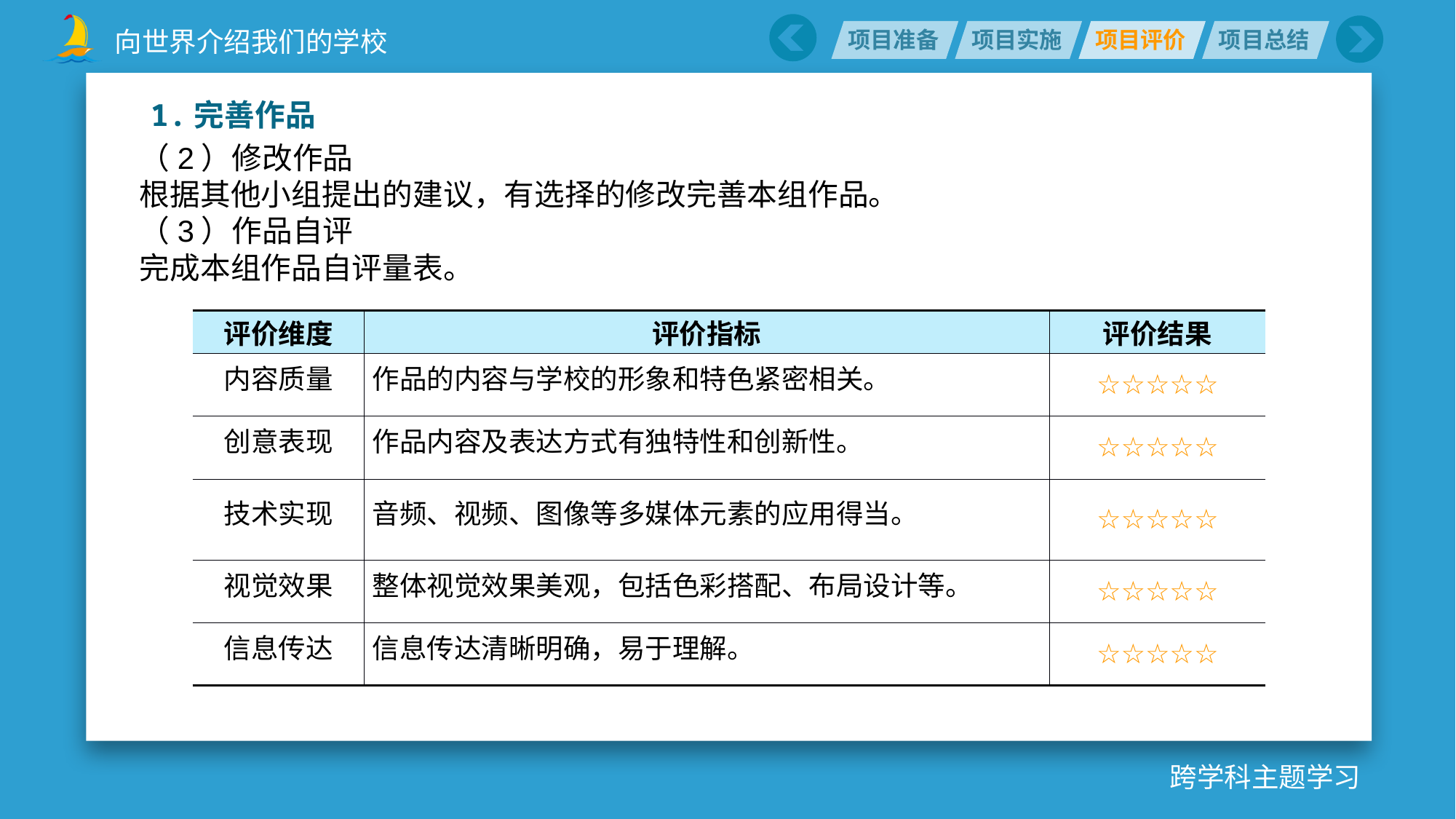

1.完善作品
（2）修改作品
根据其他小组提出的建议，有选择的修改完善本组作品。
（3）作品自评
完成本组作品自评量表。
| 评价维度 | 评价指标 | 评价结果 |
| --- | --- | --- |
| 内容质量 | 作品的内容与学校的形象和特色紧密相关。 | ☆☆☆☆☆ |
| 创意表现 | 作品内容及表达方式有独特性和创新性。 | ☆☆☆☆☆ |
| 技术实现 | 音频、视频、图像等多媒体元素的应用得当。 | ☆☆☆☆☆ |
| 视觉效果 | 整体视觉效果美观，包括色彩搭配、布局设计等。 | ☆☆☆☆☆ |
| 信息传达 | 信息传达清晰明确，易于理解。 | ☆☆☆☆☆ |